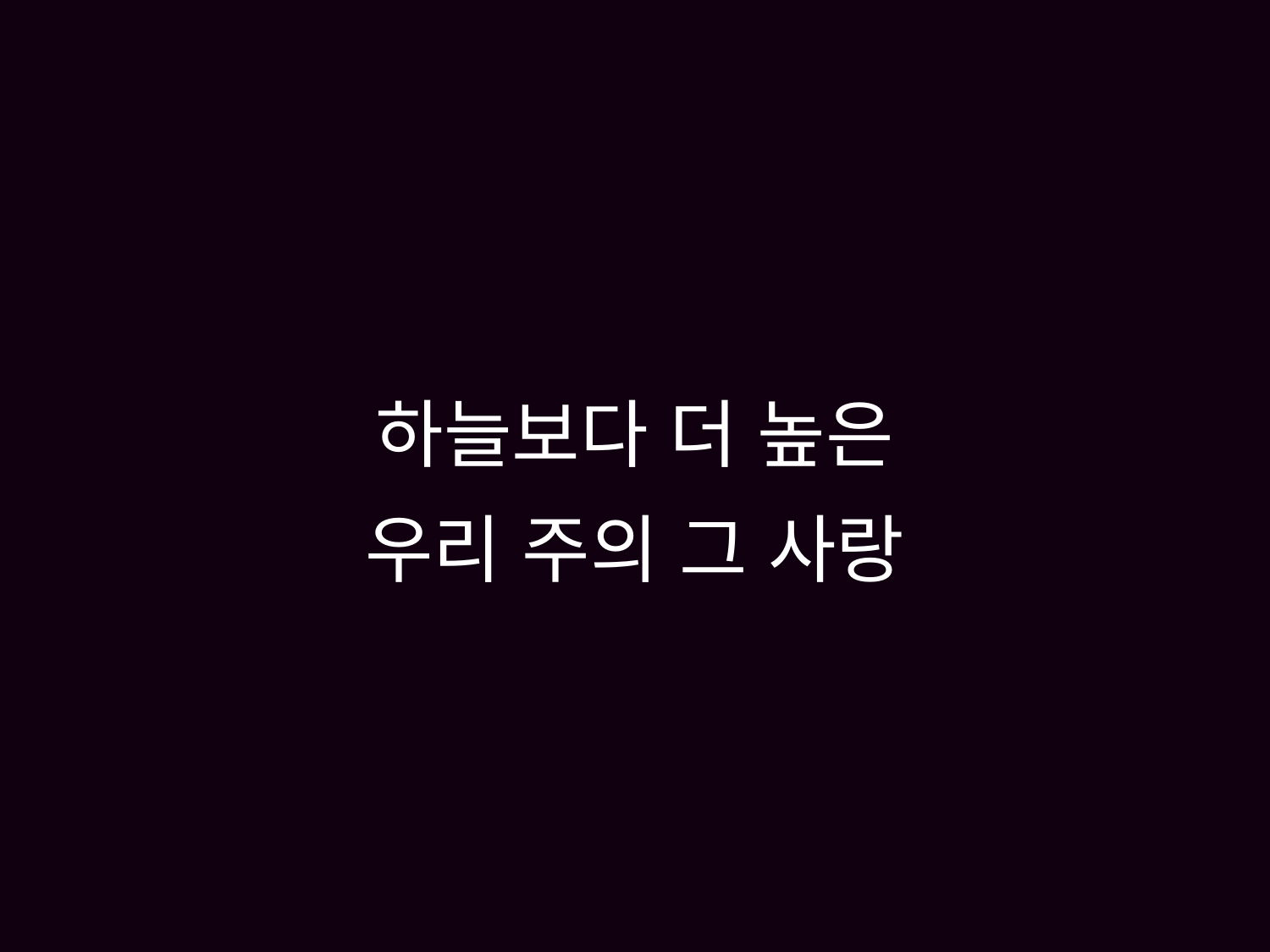

# 하늘보다 더 높은 우리 주의 그 사랑